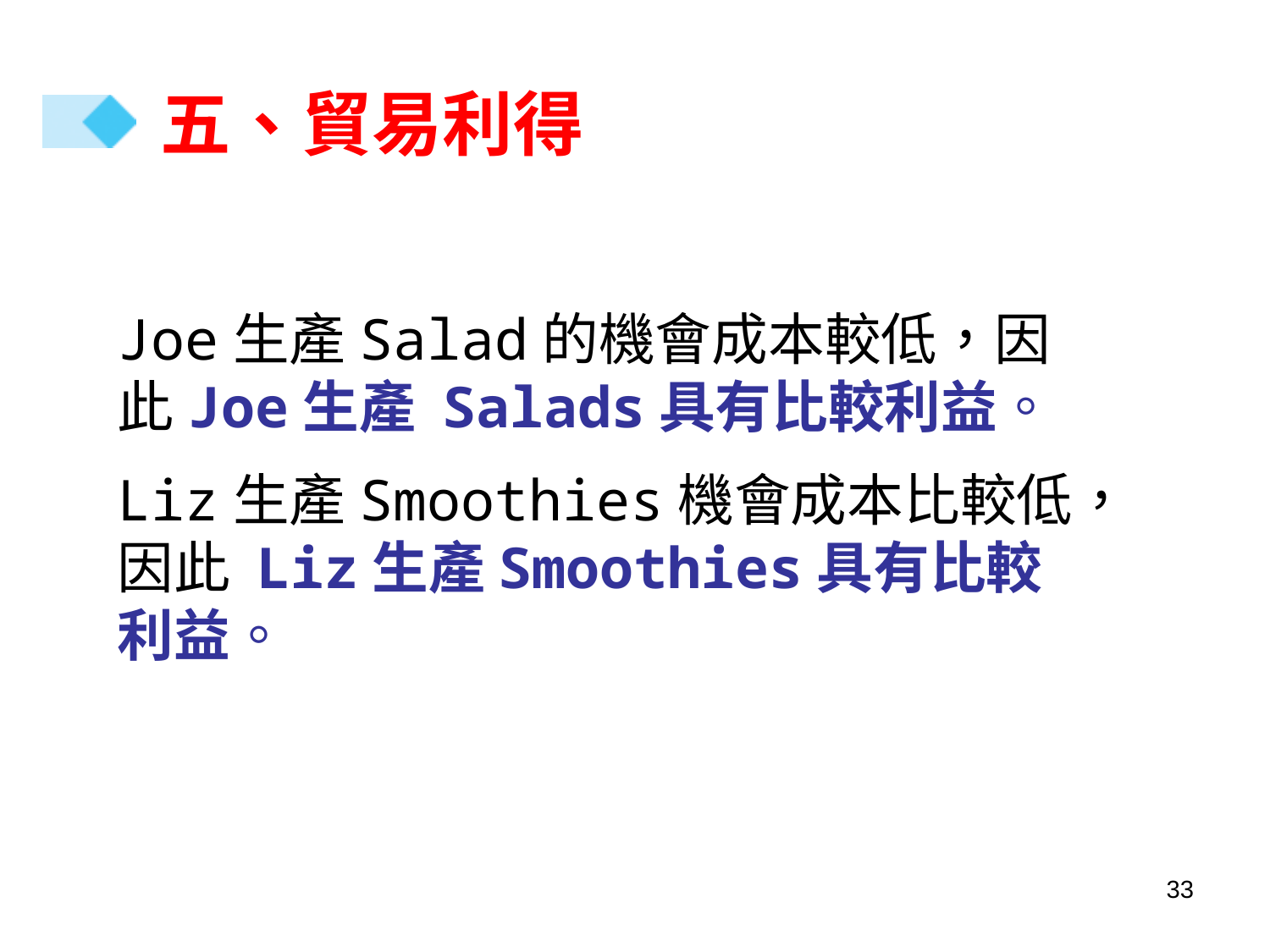

# 五、貿易利得

Joe生產Salad的機會成本較低，因此Joe生產 Salads具有比較利益。
Liz生產Smoothies機會成本比較低，因此 Liz生產Smoothies具有比較利益。

33